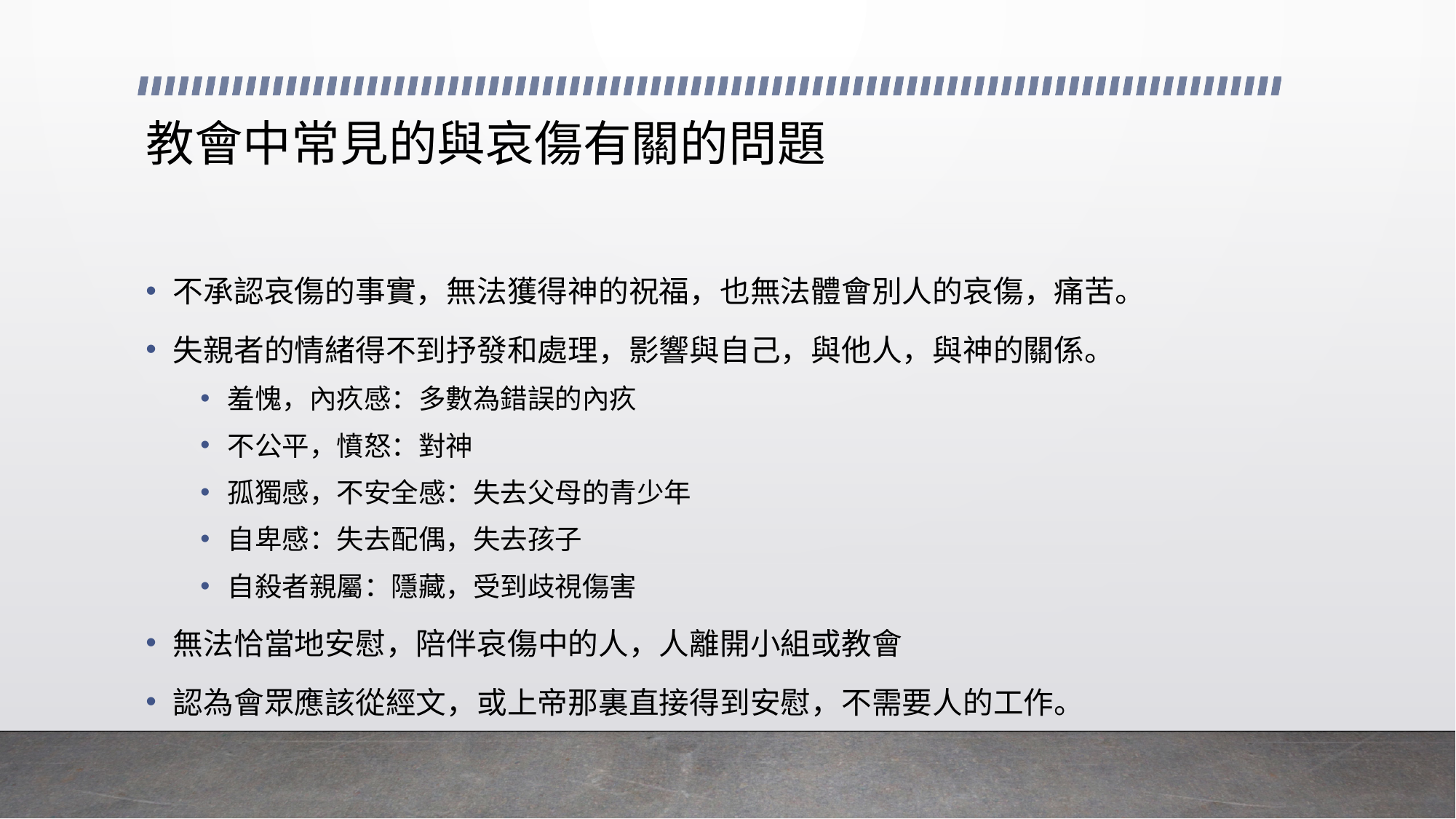

# 教會中常見的與哀傷有關的問題
不承認哀傷的事實，無法獲得神的祝福，也無法體會別人的哀傷，痛苦。
失親者的情緒得不到抒發和處理，影響與自己，與他人，與神的關係。
羞愧，內疚感：多數為錯誤的內疚
不公平，憤怒：對神
孤獨感，不安全感：失去父母的青少年
自卑感：失去配偶，失去孩子
自殺者親屬：隱藏，受到歧視傷害
無法恰當地安慰，陪伴哀傷中的人，人離開小組或教會
認為會眾應該從經文，或上帝那裏直接得到安慰，不需要人的工作。